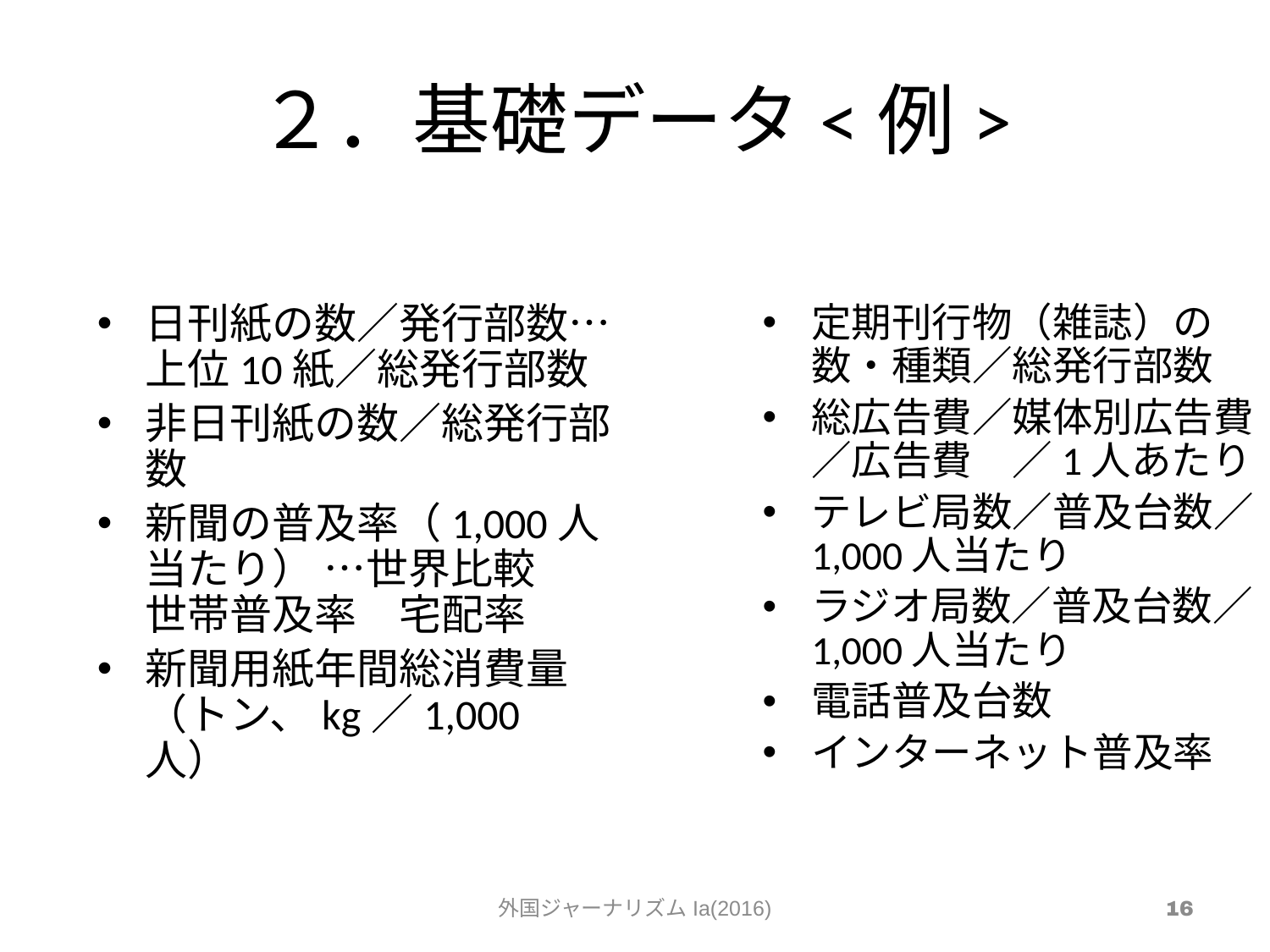

# ２．基礎データ<例>
日刊紙の数／発行部数…上位10紙／総発行部数
非日刊紙の数／総発行部数
新聞の普及率（1,000人当たり） …世界比較
世帯普及率　宅配率
新聞用紙年間総消費量（トン、kg／1,000人）
定期刊行物（雑誌）の数・種類／総発行部数
総広告費／媒体別広告費／広告費　／1人あたり
テレビ局数／普及台数／1,000人当たり
ラジオ局数／普及台数／1,000人当たり
電話普及台数
インターネット普及率
外国ジャーナリズムIa(2016)
16